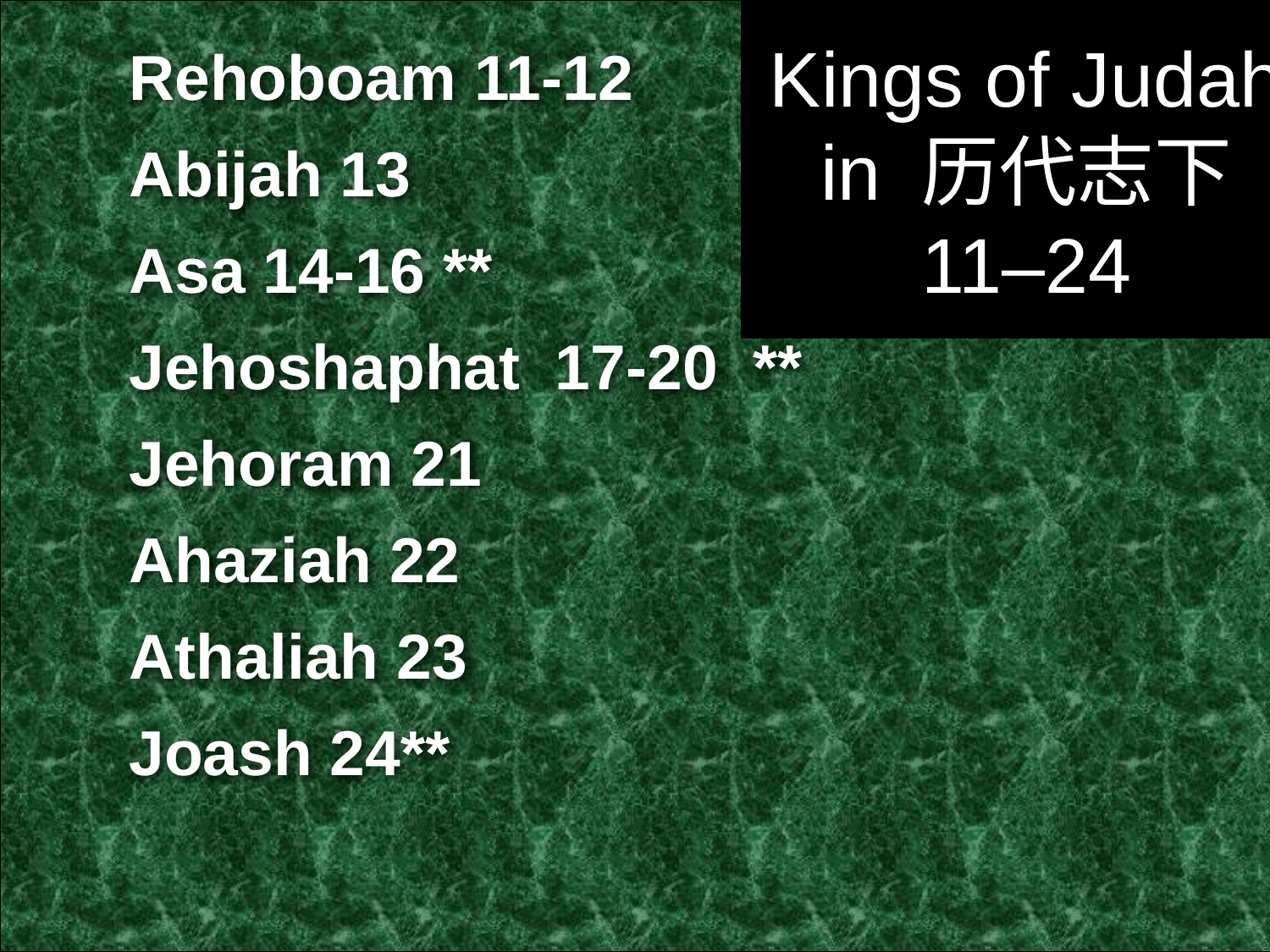

Kings of Judah in 历代志下 11–24
Rehoboam 11-12
Abijah 13
Asa 14-16 **
Jehoshaphat  17-20  **
Jehoram 21
Ahaziah 22
Athaliah 23
Joash 24**